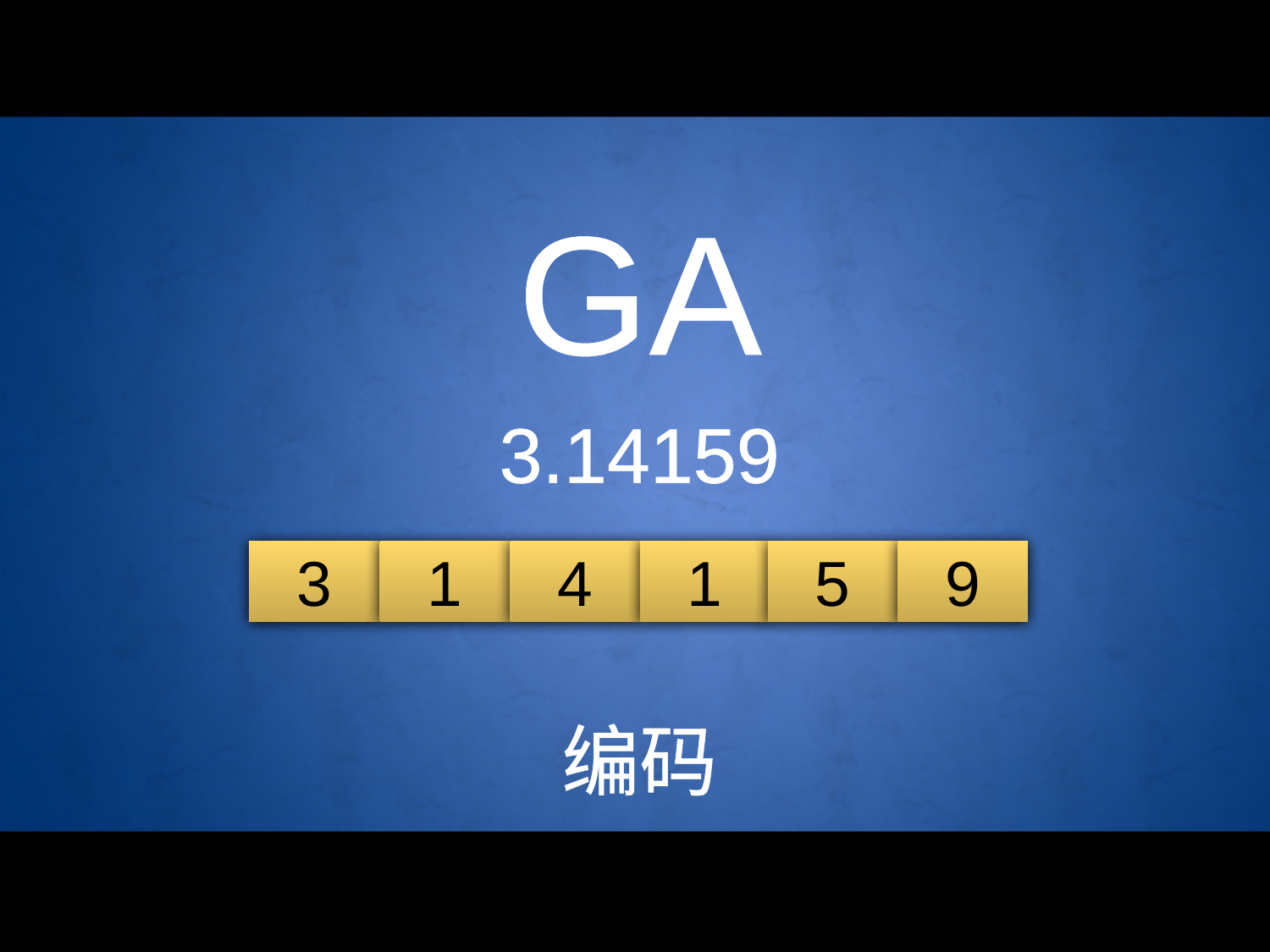

GA
3.14159
3
1
4
1
5
9
编码